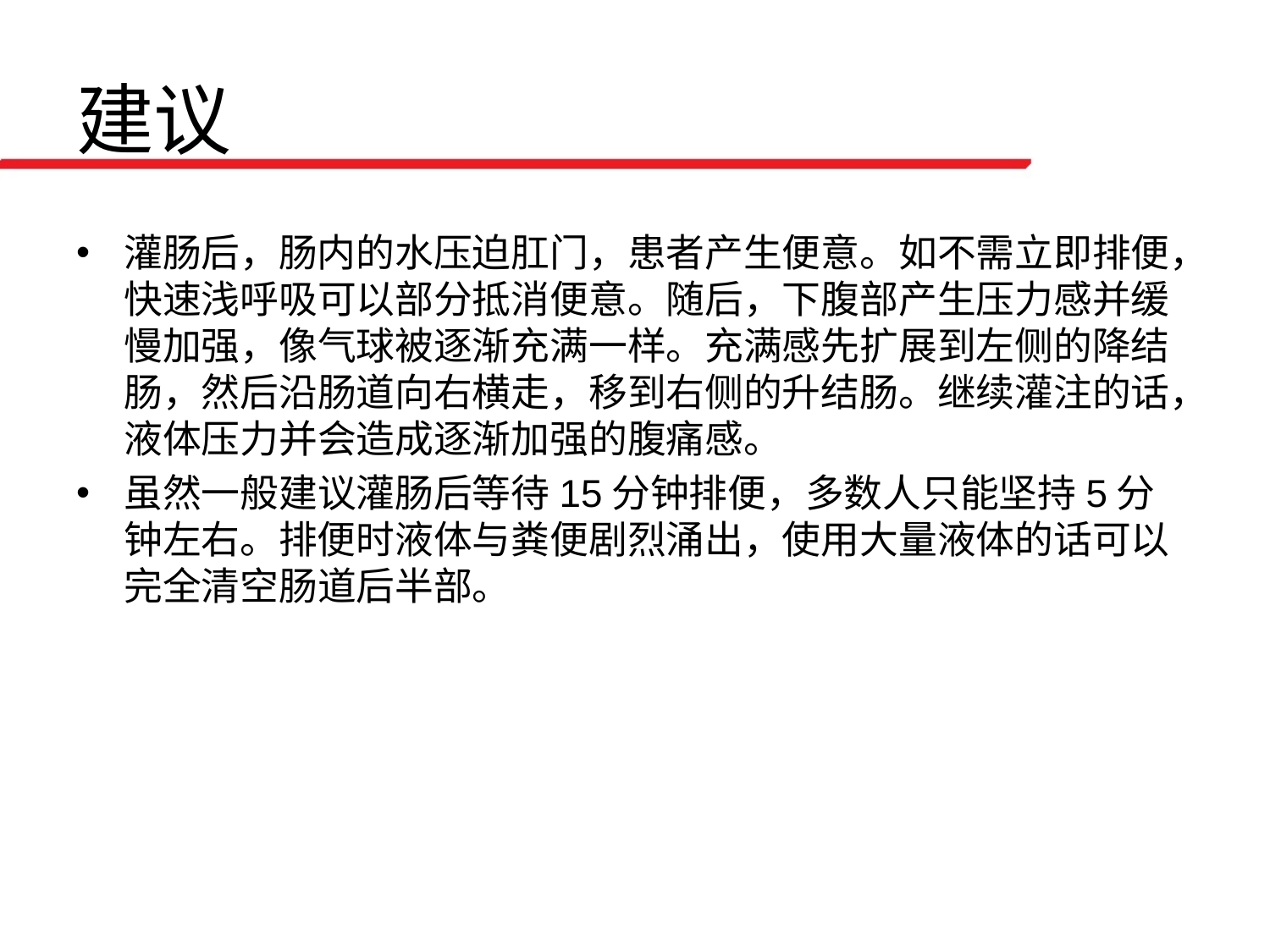

# 建议
灌肠后，肠内的水压迫肛门，患者产生便意。如不需立即排便，快速浅呼吸可以部分抵消便意。随后，下腹部产生压力感并缓慢加强，像气球被逐渐充满一样。充满感先扩展到左侧的降结肠，然后沿肠道向右横走，移到右侧的升结肠。继续灌注的话，液体压力并会造成逐渐加强的腹痛感。
虽然一般建议灌肠后等待15分钟排便，多数人只能坚持5分钟左右。排便时液体与粪便剧烈涌出，使用大量液体的话可以完全清空肠道后半部。